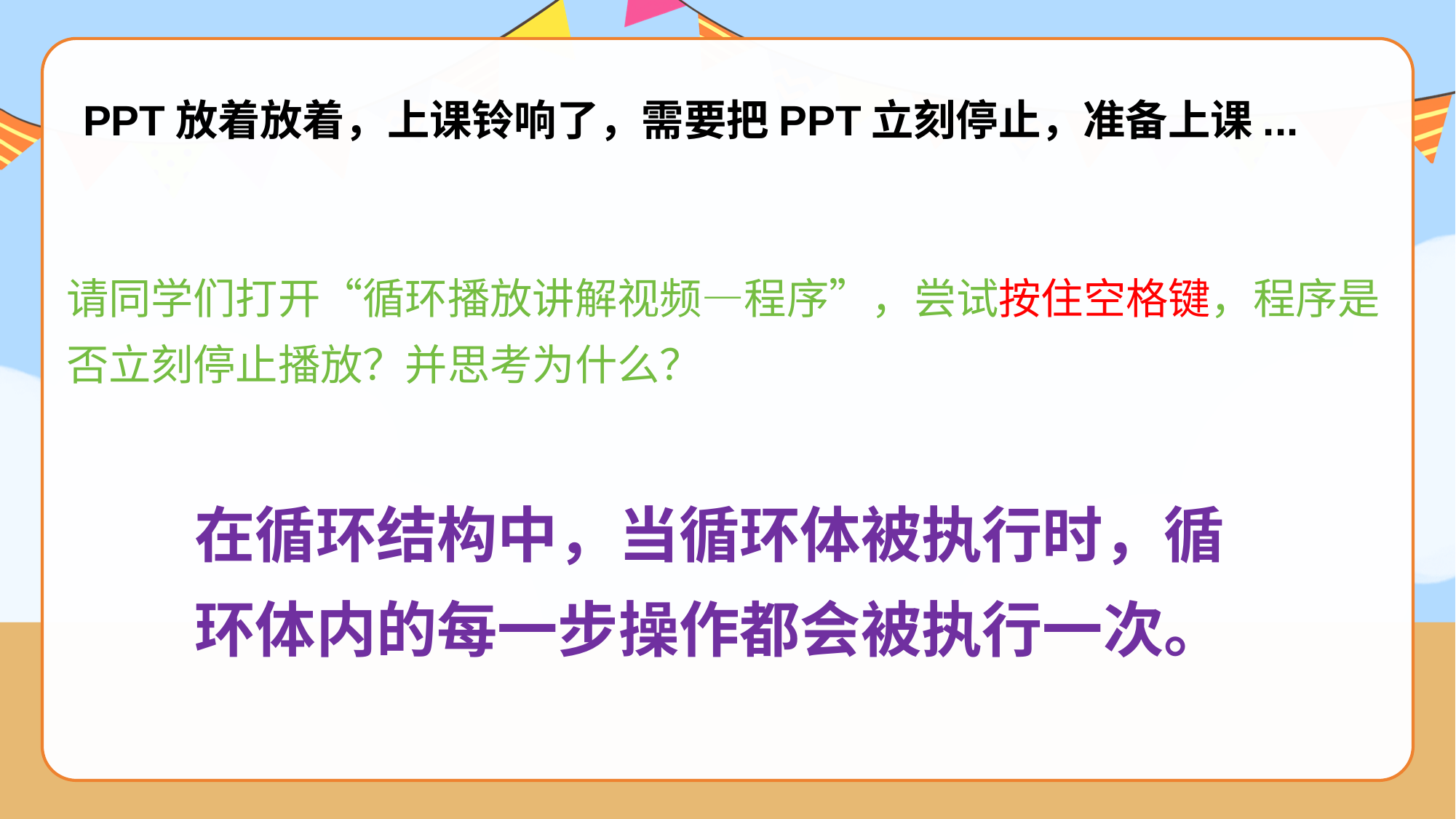

PPT放着放着，上课铃响了，需要把PPT立刻停止，准备上课...
请同学们打开“循环播放讲解视频—程序”，尝试按住空格键，程序是否立刻停止播放？并思考为什么？
在循环结构中，当循环体被执行时，循环体内的每一步操作都会被执行一次。